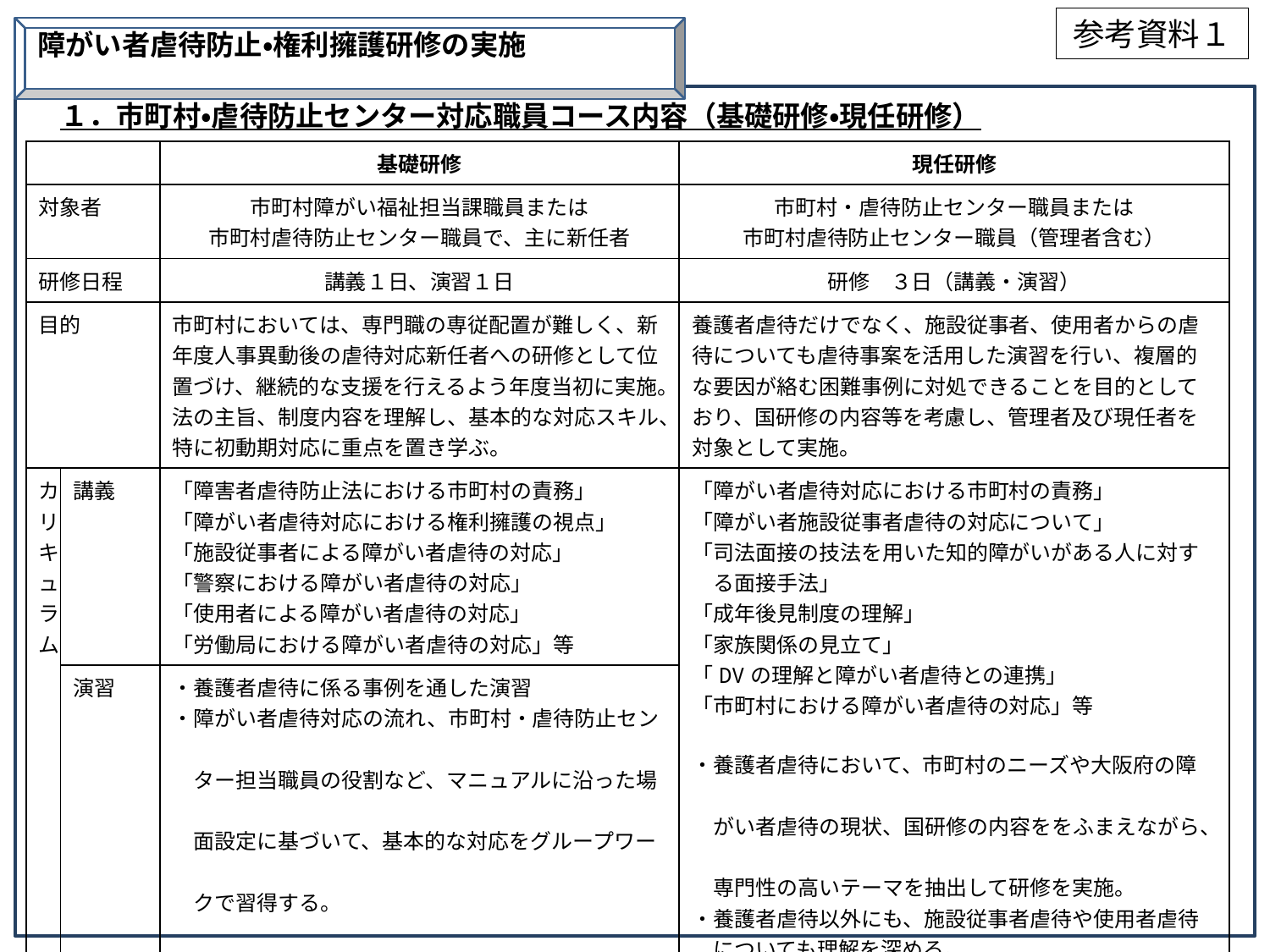

参考資料１
障がい者虐待防止・権利擁護研修の実施

１．市町村・虐待防止センター対応職員コース内容（基礎研修・現任研修）
|  |  | 基礎研修 | 現任研修 |
| --- | --- | --- | --- |
| 対象者 |  | 市町村障がい福祉担当課職員または 市町村虐待防止センター職員で、主に新任者 | 市町村・虐待防止センター職員または 市町村虐待防止センター職員（管理者含む） |
| 研修日程 |  | 講義１日、演習１日 | 研修　３日（講義・演習） |
| 目的 |  | 市町村においては、専門職の専従配置が難しく、新年度人事異動後の虐待対応新任者への研修として位置づけ、継続的な支援を行えるよう年度当初に実施。法の主旨、制度内容を理解し、基本的な対応スキル、特に初動期対応に重点を置き学ぶ。 | 養護者虐待だけでなく、施設従事者、使用者からの虐待についても虐待事案を活用した演習を行い、複層的な要因が絡む困難事例に対処できることを目的としており、国研修の内容等を考慮し、管理者及び現任者を対象として実施。 |
| カリキュラム | 講義 | 「障害者虐待防止法における市町村の責務」 「障がい者虐待対応における権利擁護の視点」 「施設従事者による障がい者虐待の対応」 「警察における障がい者虐待の対応」 「使用者による障がい者虐待の対応」　　　 「労働局における障がい者虐待の対応」等 | 「障がい者虐待対応における市町村の責務」 「障がい者施設従事者虐待の対応について」 「司法面接の技法を用いた知的障がいがある人に対す 　る面接手法」 「成年後見制度の理解」 「家族関係の見立て」 「DVの理解と障がい者虐待との連携」 「市町村における障がい者虐待の対応」等 ・養護者虐待において、市町村のニーズや大阪府の障　 　がい者虐待の現状、国研修の内容ををふまえながら、　 　専門性の高いテーマを抽出して研修を実施。 ・養護者虐待以外にも、施設従事者虐待や使用者虐待 　についても理解を深める。 |
|  | 演習 | ・養護者虐待に係る事例を通した演習 ・障がい者虐待対応の流れ、市町村・虐待防止セン　 　ター担当職員の役割など、マニュアルに沿った場　 　面設定に基づいて、基本的な対応をグループワー　 　クで習得する。 |  |
| 実績 |  | 受講者数　　Ｈ２７　　９０名　Ｈ２８　１０４名 　　　　　　Ｈ２９　１１２名 | 受講者数　　Ｈ２７　６４名（２回実施） 　　　　　　Ｈ２８　１９３名（３回実施） 　　　　　　Ｈ２９　７月：６１名　１月：６１名 　　　　　　　　　　３月にも実施予定 |